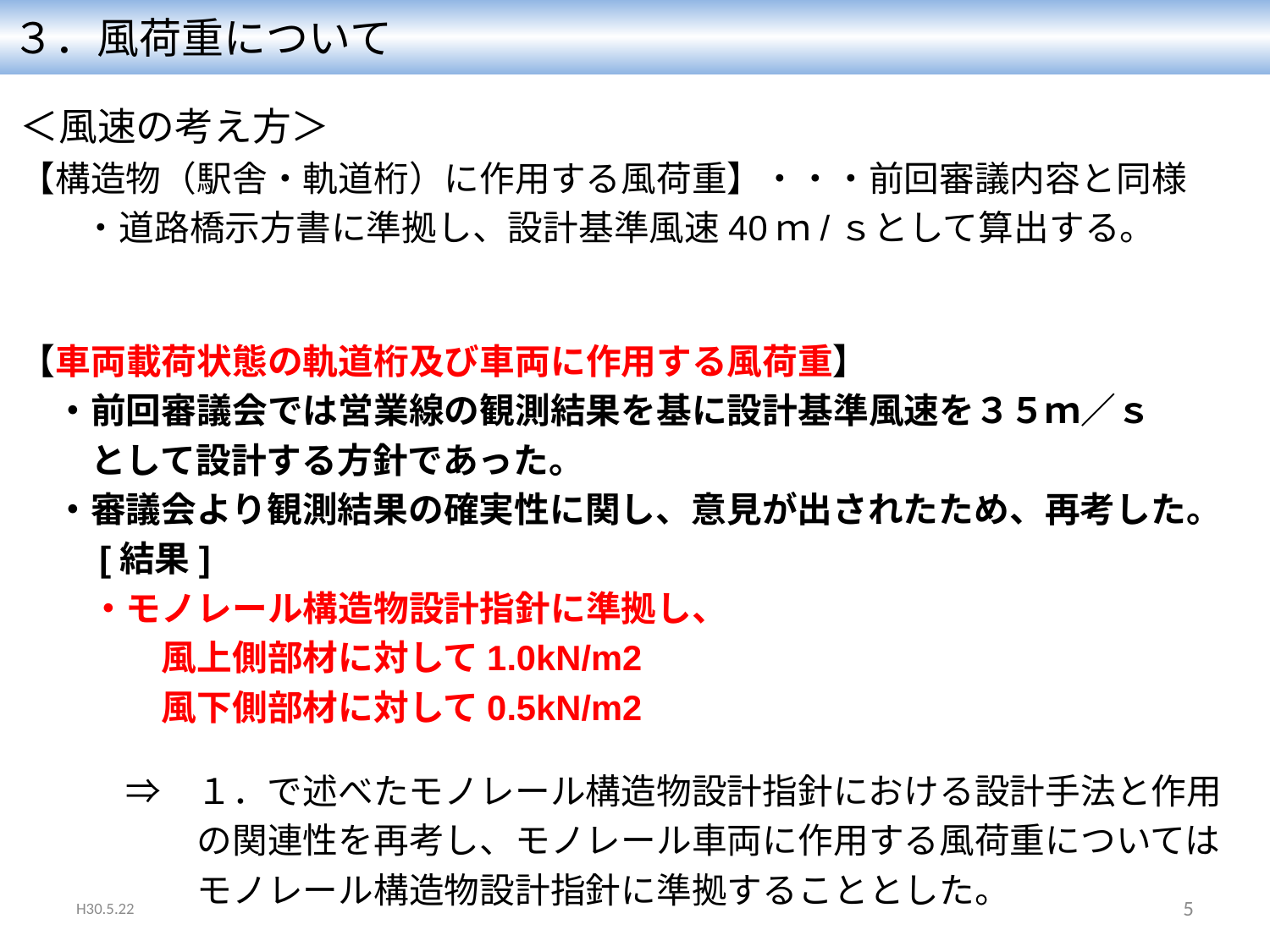

３．風荷重について
＜風速の考え方＞
【構造物（駅舎・軌道桁）に作用する風荷重】・・・前回審議内容と同様
　　・道路橋示方書に準拠し、設計基準風速40ｍ/ｓとして算出する。

【車両載荷状態の軌道桁及び車両に作用する風荷重】
　・前回審議会では営業線の観測結果を基に設計基準風速を３５ｍ／ｓ
　　として設計する方針であった。
　・審議会より観測結果の確実性に関し、意見が出されたため、再考した。
　　[結果]
　　・モノレール構造物設計指針に準拠し、
　　　　風上側部材に対して1.0kN/m2
　　　　風下側部材に対して0.5kN/m2

　　　⇒　１．で述べたモノレール構造物設計指針における設計手法と作用
　　　　　の関連性を再考し、モノレール車両に作用する風荷重については
　　　　　モノレール構造物設計指針に準拠することとした。
H30.5.22
5